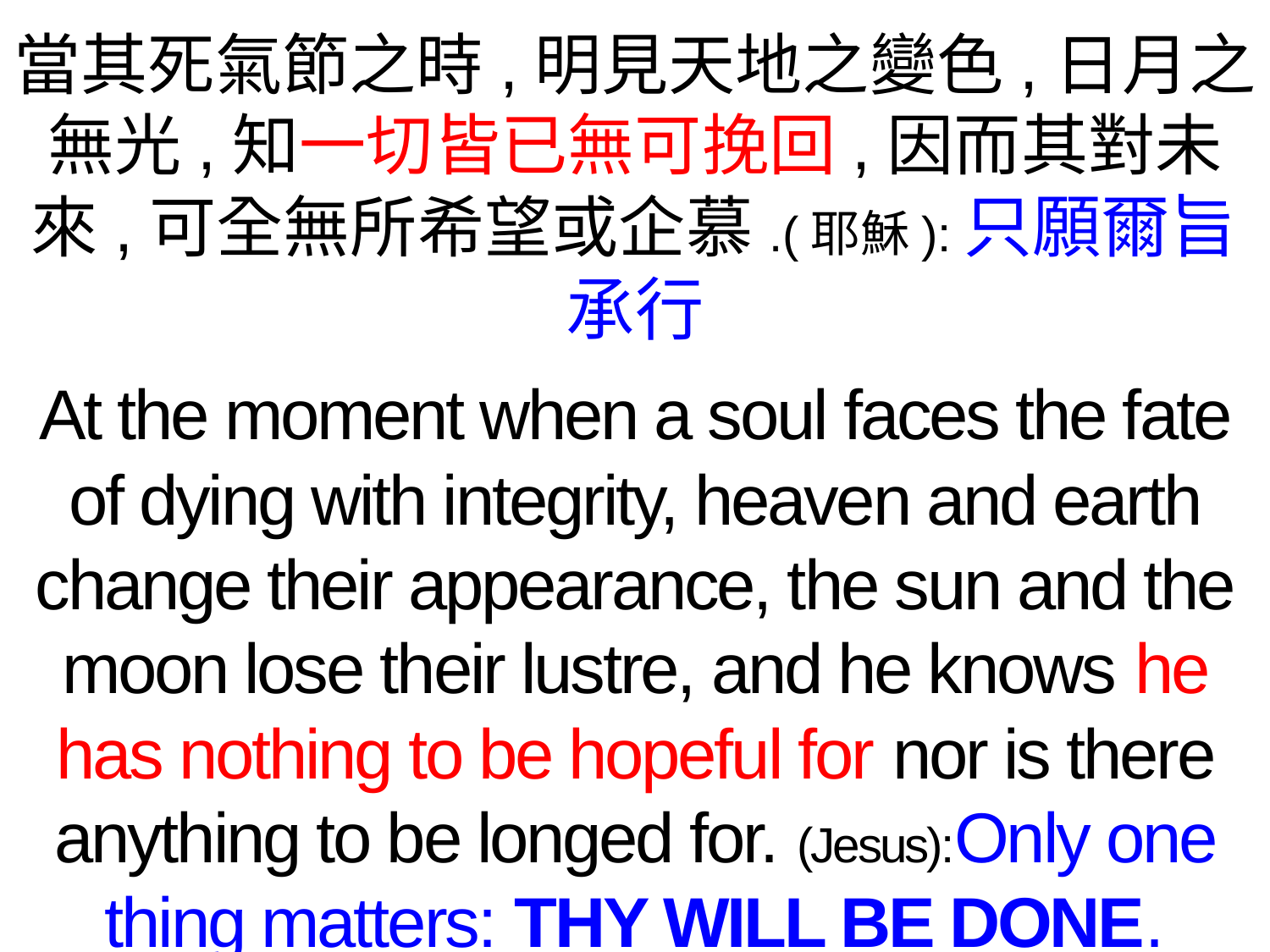

當其死氣節之時,明見天地之變色,日月之無光,知一切皆已無可挽回,因而其對未來,可全無所希望或企慕.(耶穌):只願爾旨承行
At the moment when a soul faces the fate of dying with integrity, heaven and earth change their appearance, the sun and the moon lose their lustre, and he knows he has nothing to be hopeful for nor is there anything to be longed for. (Jesus):Only one thing matters: THY WILL BE DONE.